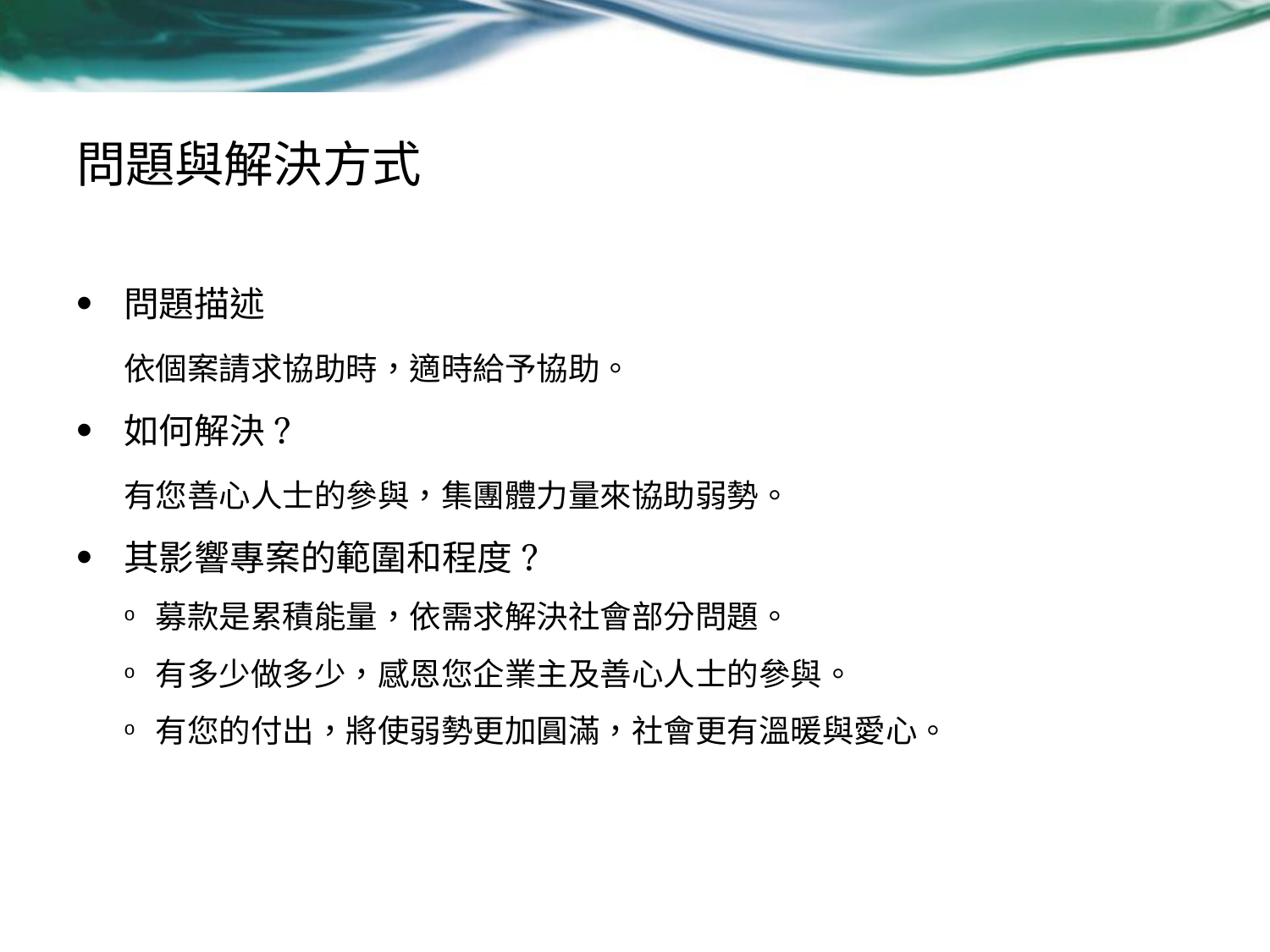

# 問題與解決方式
問題描述
     依個案請求協助時，適時給予協助。
如何解決?
     有您善心人士的參與，集團體力量來協助弱勢。
其影響專案的範圍和程度?
募款是累積能量，依需求解決社會部分問題。
有多少做多少，感恩您企業主及善心人士的參與。
有您的付出，將使弱勢更加圓滿，社會更有溫暖與愛心。